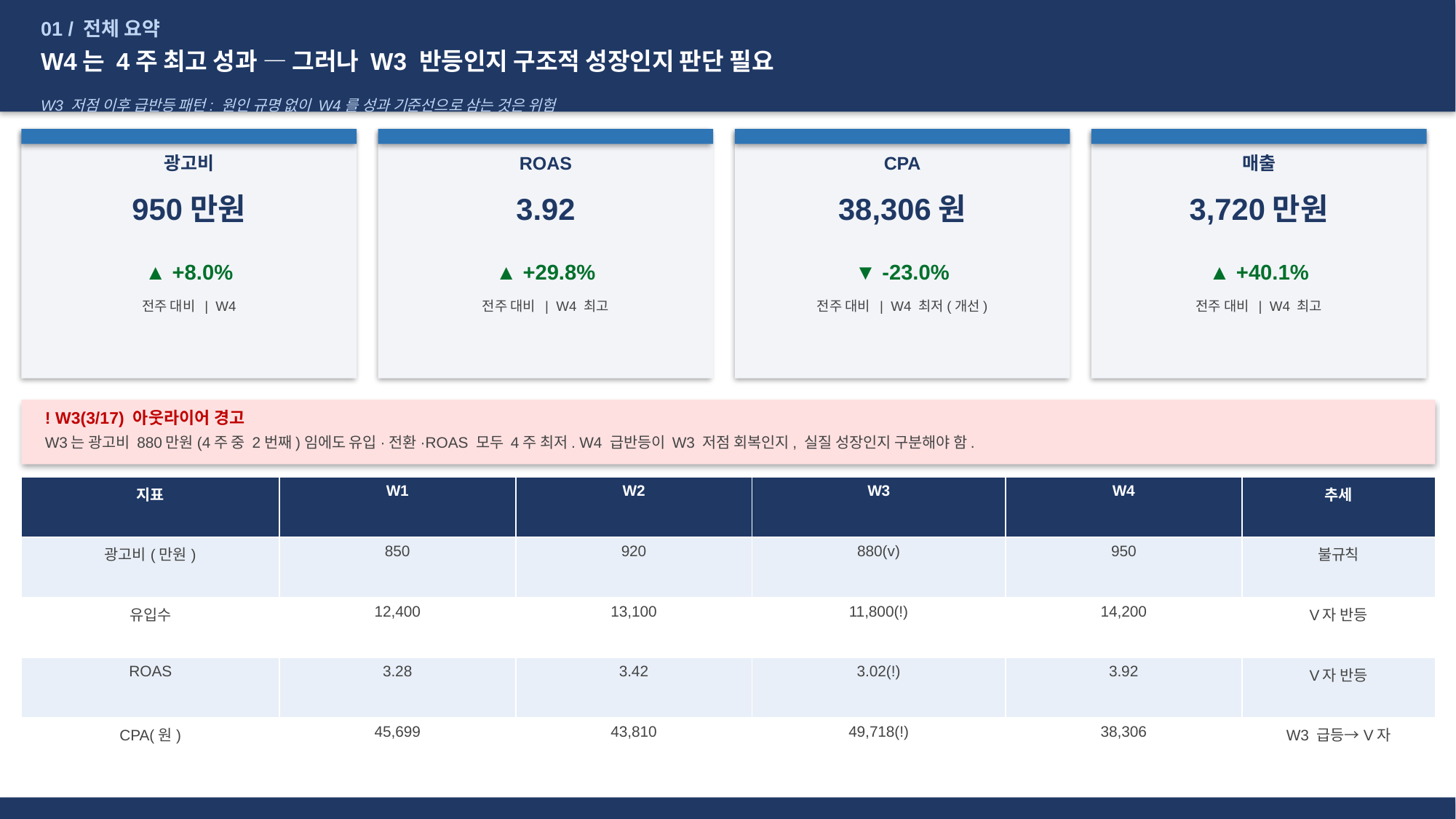

01 / 전체 요약
W4는 4주 최고 성과 — 그러나 W3 반등인지 구조적 성장인지 판단 필요
W3 저점 이후 급반등 패턴: 원인 규명 없이 W4를 성과 기준선으로 삼는 것은 위험
[ 근거 ]

광고비
ROAS
CPA
매출
950만원
3.92
38,306원
3,720만원
▲ +8.0%
▲ +29.8%
▼ -23.0%
▲ +40.1%
전주 대비  |  W4
전주 대비  |  W4 최고
전주 대비  |  W4 최저(개선)
전주 대비  |  W4 최고

! W3(3/17) 아웃라이어 경고
W3는 광고비 880만원(4주 중 2번째)임에도 유입·전환·ROAS 모두 4주 최저. W4 급반등이 W3 저점 회복인지, 실질 성장인지 구분해야 함.
| 지표 | W1 | W2 | W3 | W4 | 추세 |
| --- | --- | --- | --- | --- | --- |
| 광고비(만원) | 850 | 920 | 880(v) | 950 | 불규칙 |
| 유입수 | 12,400 | 13,100 | 11,800(!) | 14,200 | V자 반등 |
| ROAS | 3.28 | 3.42 | 3.02(!) | 3.92 | V자 반등 |
| CPA(원) | 45,699 | 43,810 | 49,718(!) | 38,306 | W3 급등→V자 |